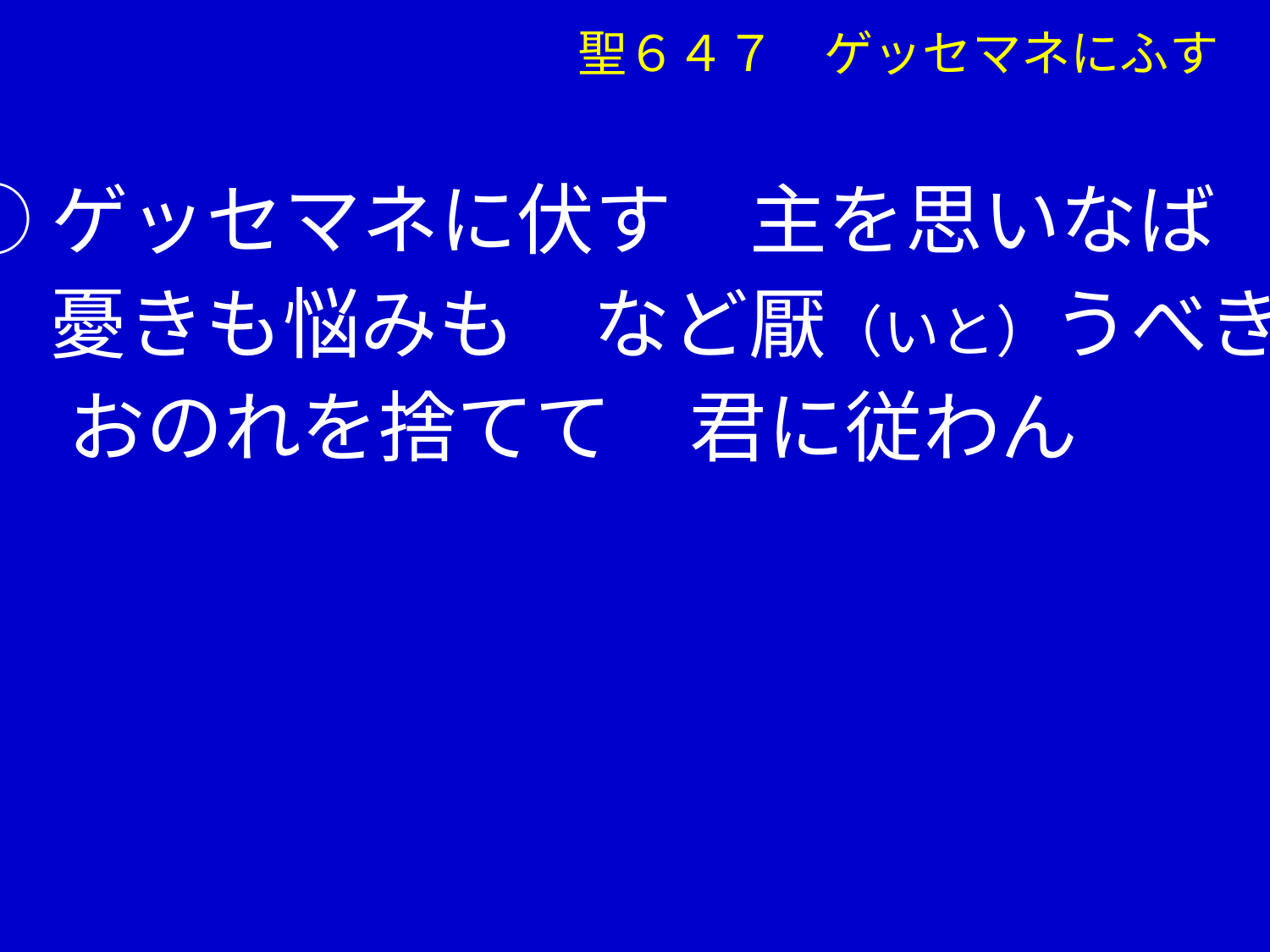

聖６４７　ゲッセマネにふす
①ゲッセマネに伏す　主を思いなば
　 憂きも悩みも　など厭（いと）うべき
 　おのれを捨てて　君に従わん